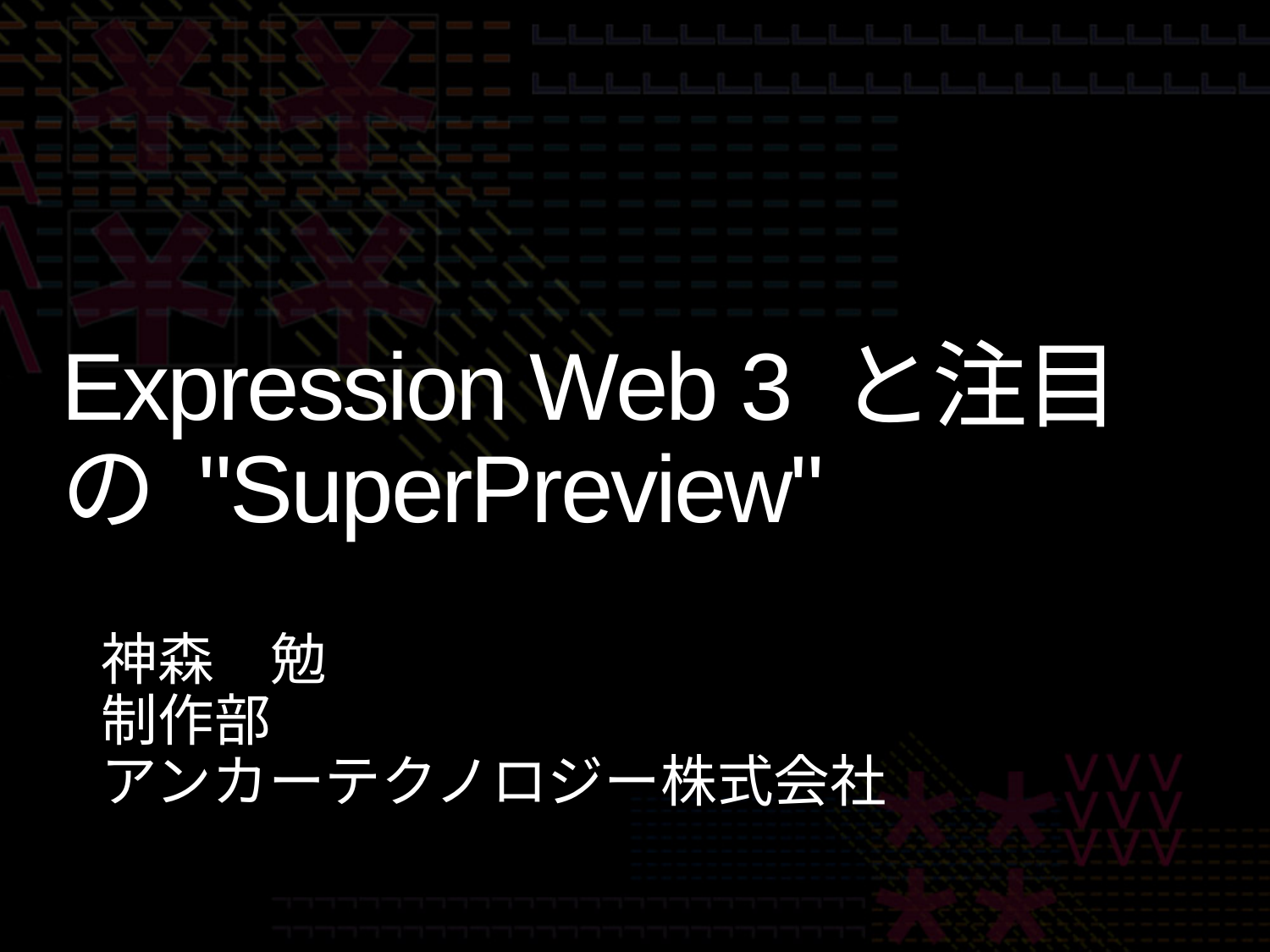

# Expression Web 3 と注目の "SuperPreview"
神森　勉
制作部
アンカーテクノロジー株式会社